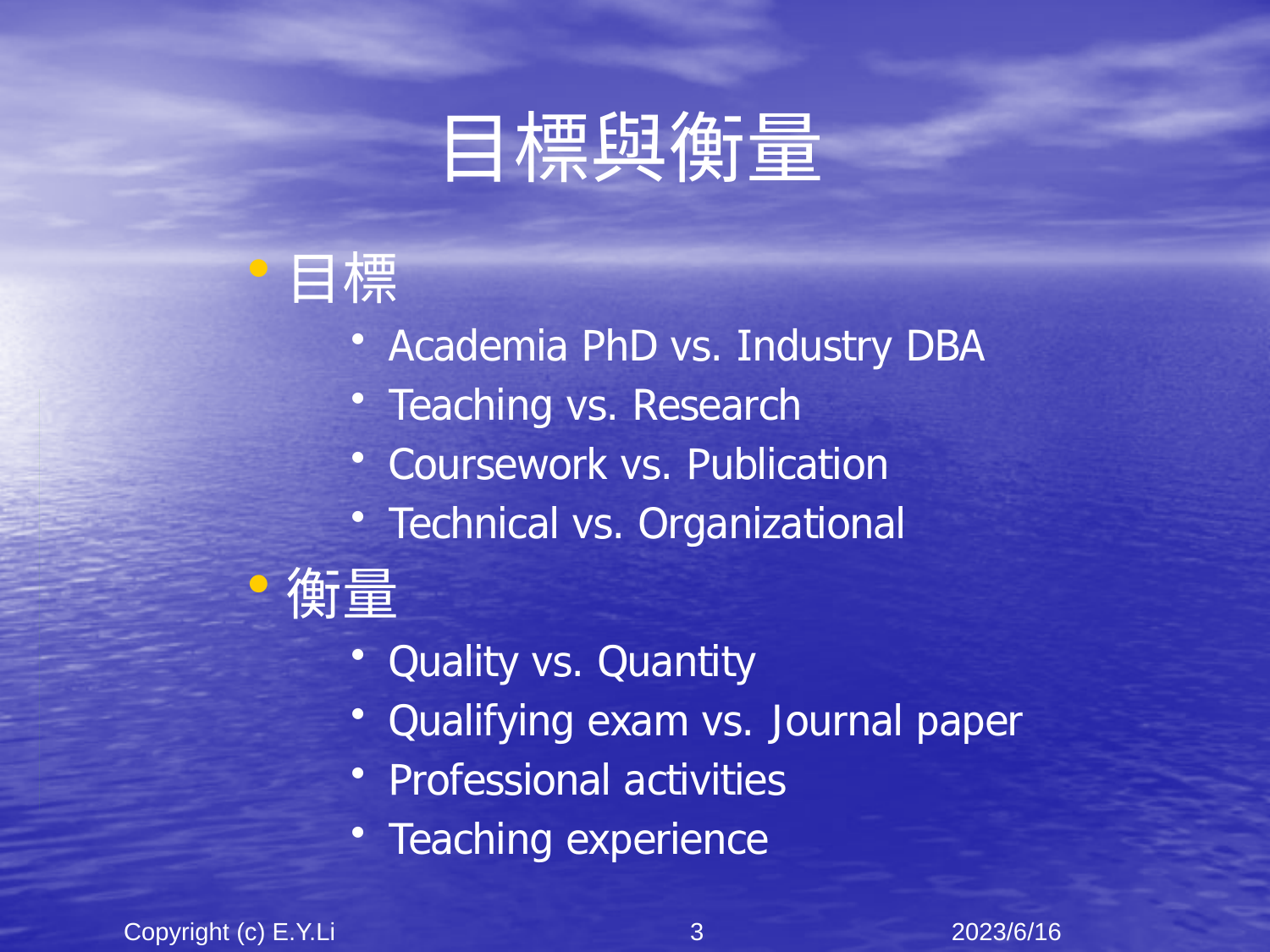

# 目標與衡量
目標
Academia PhD vs. Industry DBA
Teaching vs. Research
Coursework vs. Publication
Technical vs. Organizational
衡量
Quality vs. Quantity
Qualifying exam vs. Journal paper
Professional activities
Teaching experience
Copyright (c) E.Y.Li
3
2023/6/16